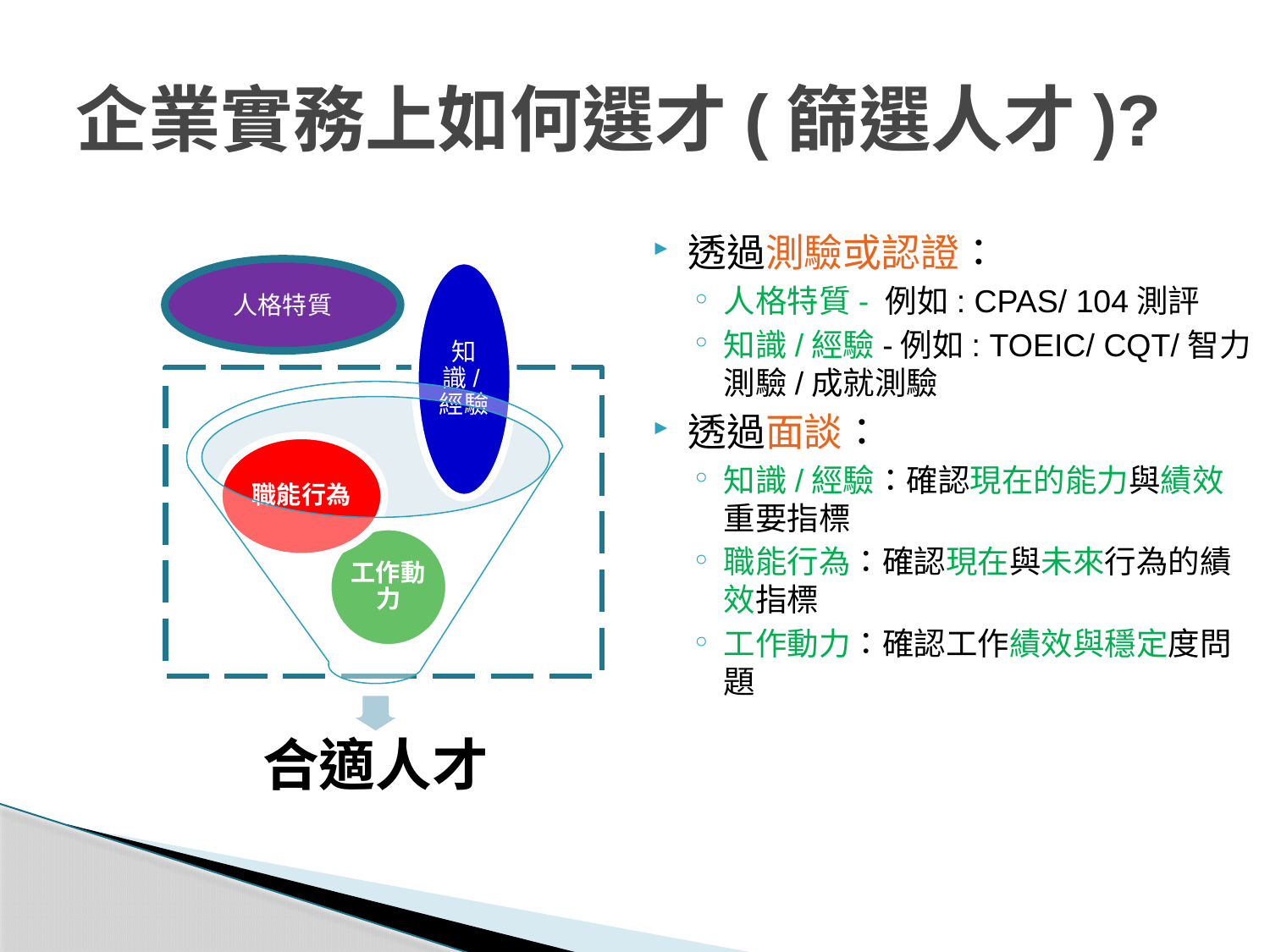

# 企業實務上如何選才(篩選人才)?
透過測驗或認證：
人格特質- 例如: CPAS/ 104測評
知識/經驗-例如: TOEIC/ CQT/智力測驗/成就測驗
透過面談：
知識/經驗：確認現在的能力與績效重要指標
職能行為：確認現在與未來行為的績效指標
工作動力：確認工作績效與穩定度問題
人格特質
合適人才
工作動力
職能行為
知識/經驗